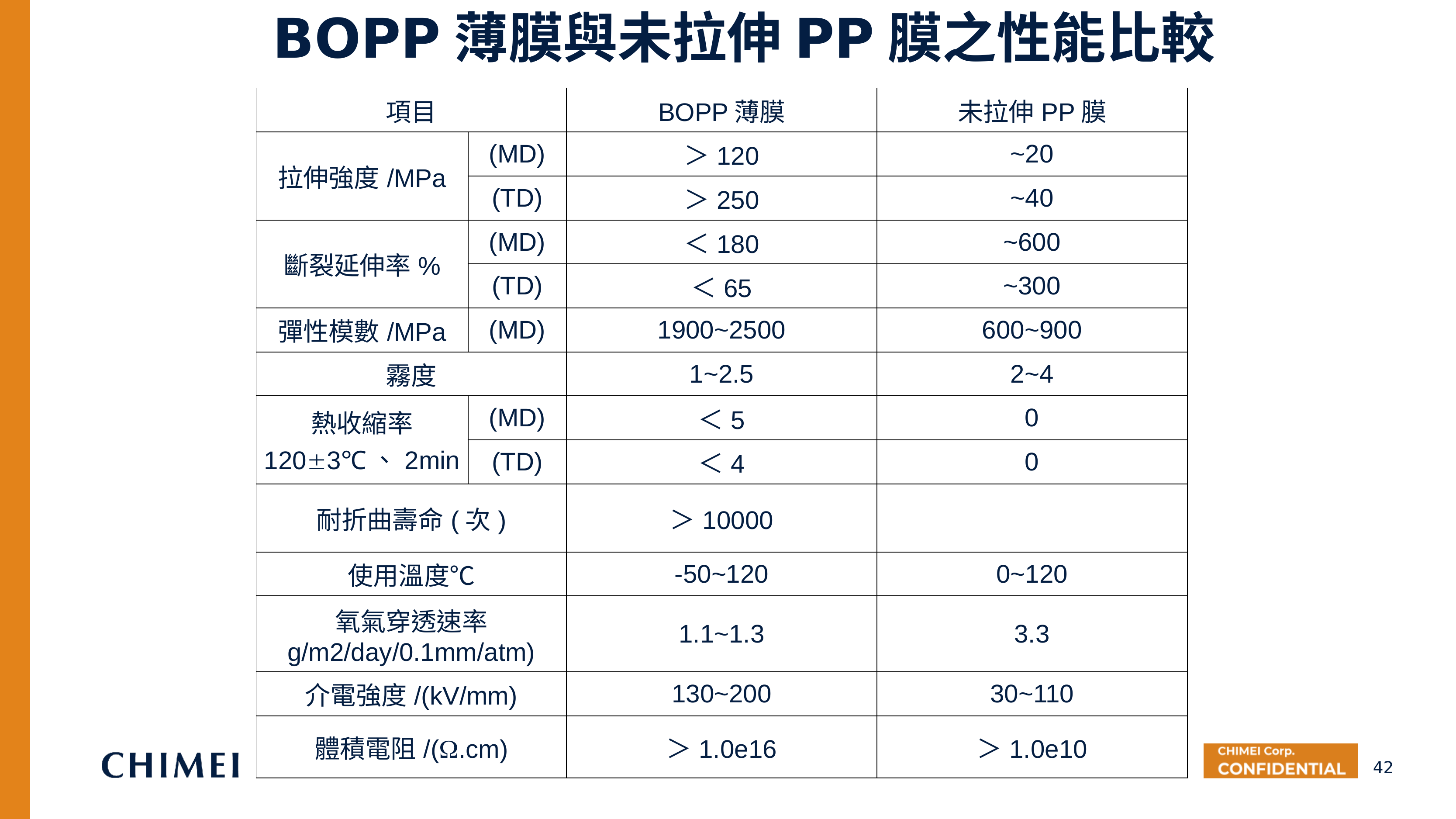

BOPP薄膜與未拉伸PP膜之性能比較
| 項目 |  | BOPP薄膜 | 未拉伸PP膜 |
| --- | --- | --- | --- |
| 拉伸強度/MPa | (MD) | ＞120 | ~20 |
|  | (TD) | ＞250 | ~40 |
| 斷裂延伸率% | (MD) | ＜180 | ~600 |
|  | (TD) | ＜65 | ~300 |
| 彈性模數/MPa | (MD) | 1900~2500 | 600~900 |
| 霧度 |  | 1~2.5 | 2~4 |
| 熱收縮率 120±3℃、2min | (MD) | ＜5 | 0 |
|  | (TD) | ＜4 | 0 |
| 耐折曲壽命(次) |  | ＞10000 |  |
| 使用溫度℃ |  | -50~120 | 0~120 |
| 氧氣穿透速率 g/m2/day/0.1mm/atm) |  | 1.1~1.3 | 3.3 |
| 介電強度/(kV/mm) |  | 130~200 | 30~110 |
| 體積電阻/(Ω.cm) |  | ＞1.0e16 | ＞1.0e10 |
42